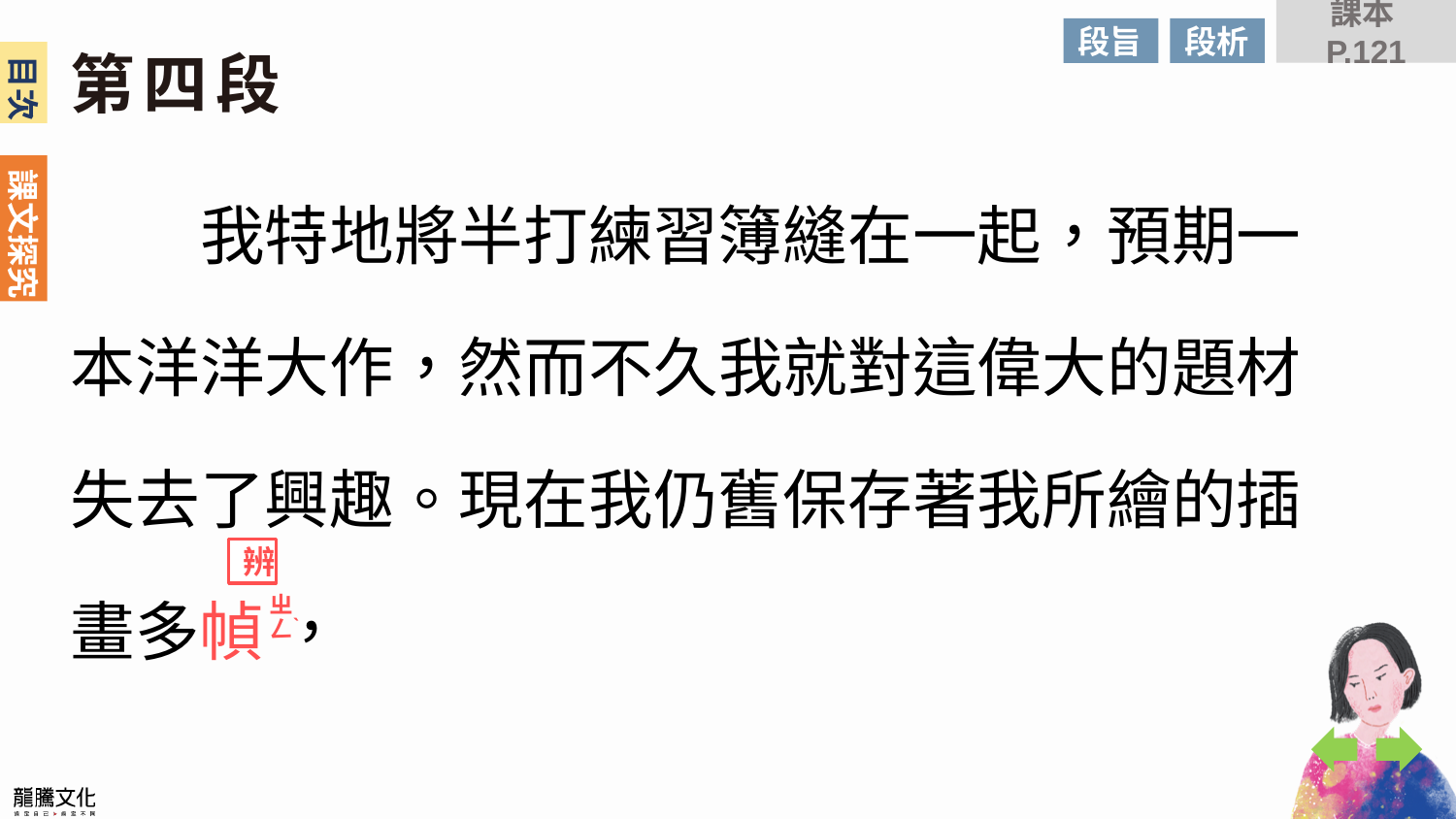

課本P.121
段旨
段析
第四段
　　我特地將半打練習簿縫在一起，預期一本洋洋大作，然而不久我就對這偉大的題材失去了興趣。現在我仍舊保存著我所繪的插畫多幀 ，
辨
ˋ
ㄓㄥ